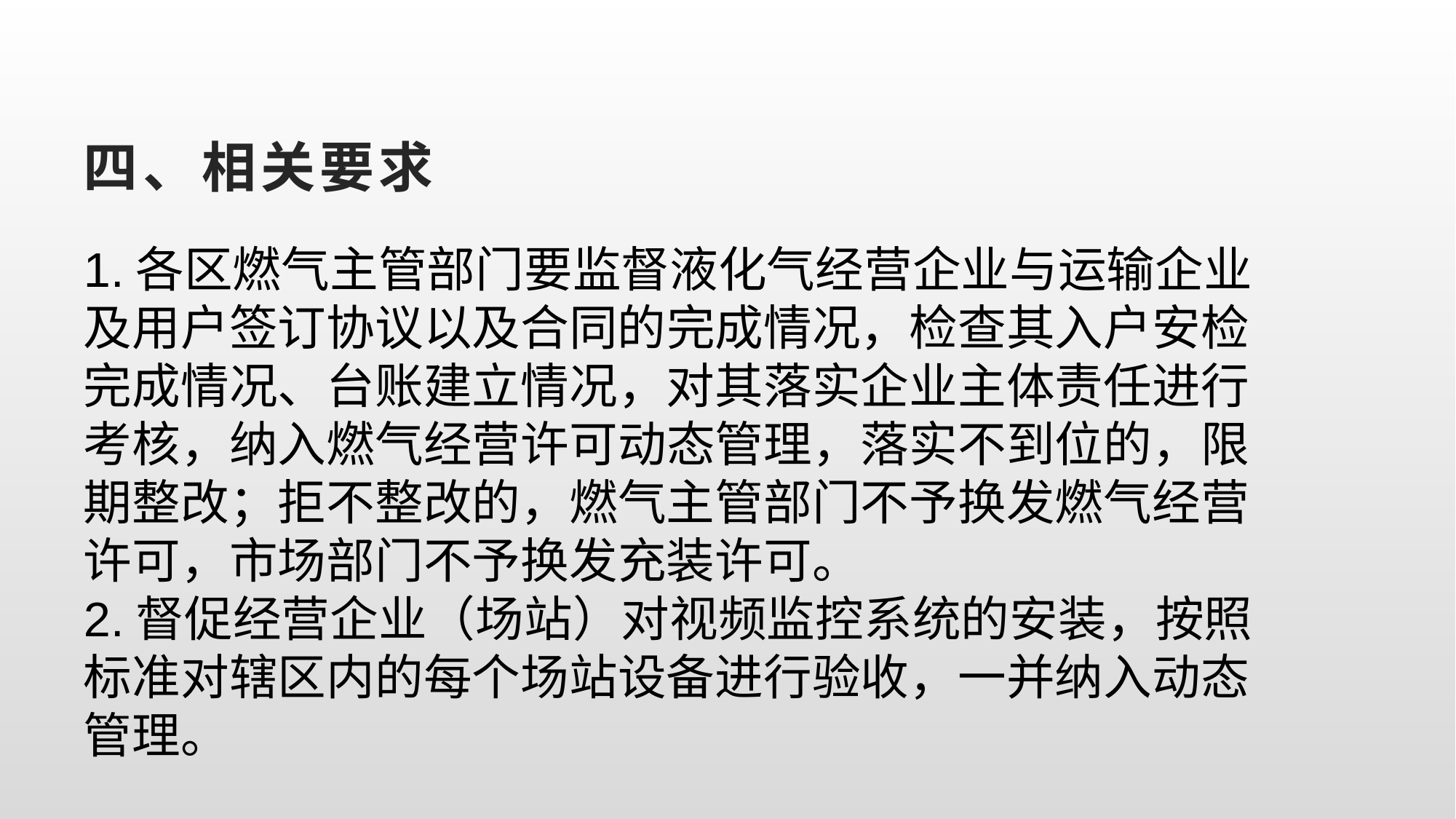

# 四、相关要求
1.各区燃气主管部门要监督液化气经营企业与运输企业及用户签订协议以及合同的完成情况，检查其入户安检完成情况、台账建立情况，对其落实企业主体责任进行考核，纳入燃气经营许可动态管理，落实不到位的，限期整改；拒不整改的，燃气主管部门不予换发燃气经营许可，市场部门不予换发充装许可。
2.督促经营企业（场站）对视频监控系统的安装，按照标准对辖区内的每个场站设备进行验收，一并纳入动态管理。